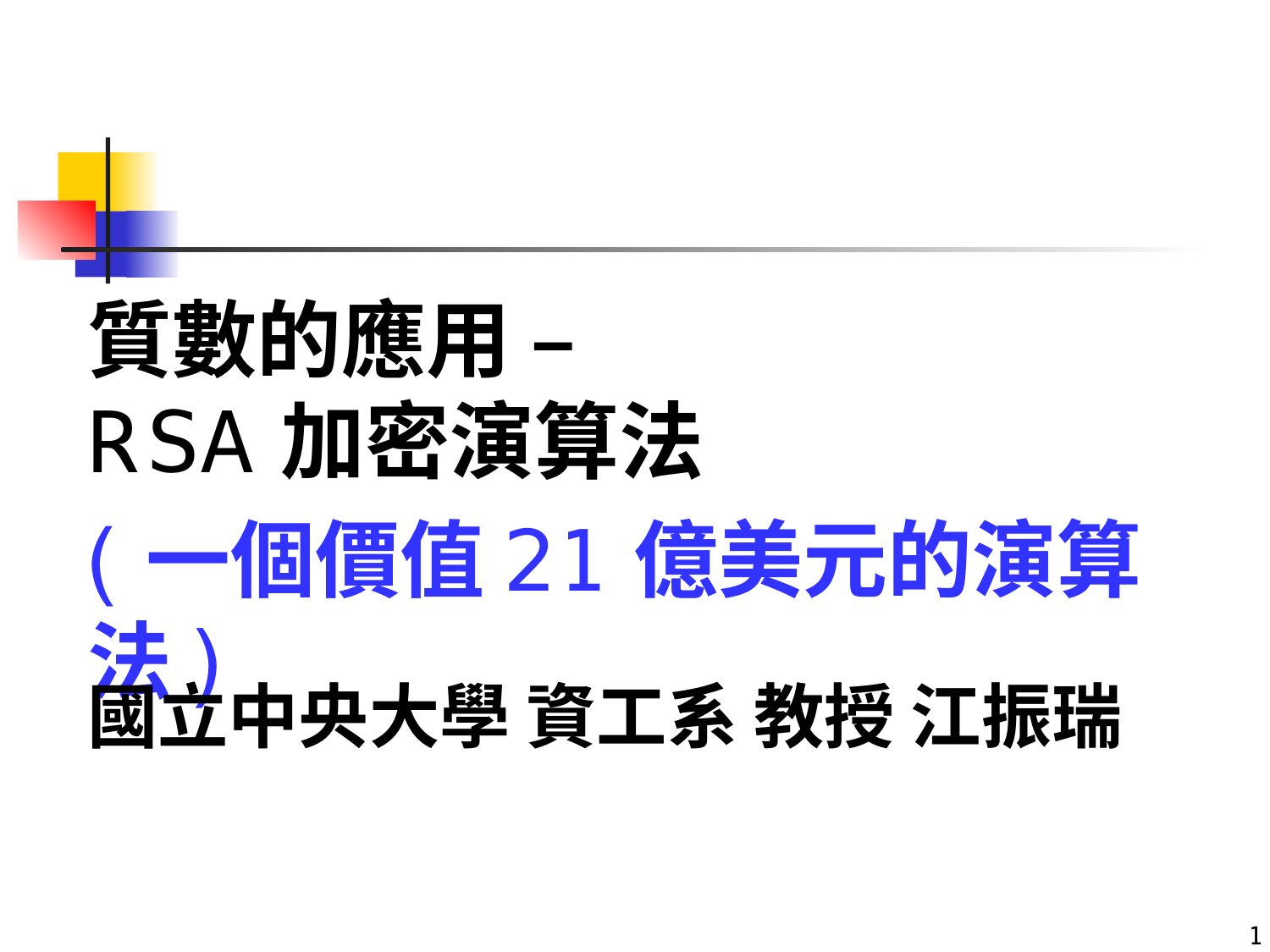

#
質數的應用 –
RSA加密演算法
(一個價值21億美元的演算法)
國立中央大學 資工系 教授 江振瑞
1